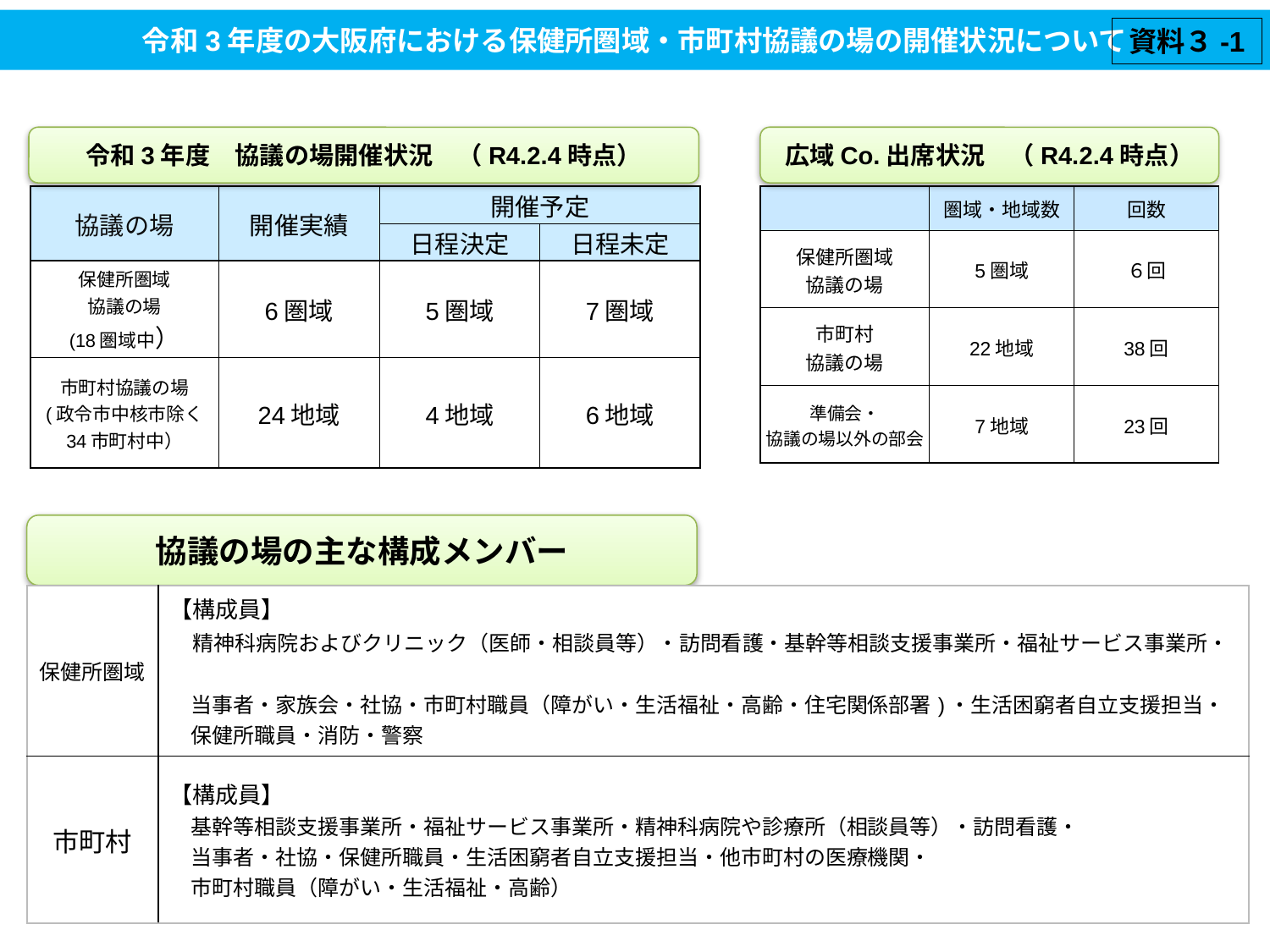

令和3年度の大阪府における保健所圏域・市町村協議の場の開催状況について
資料３-1
広域Co.出席状況　（R4.2.4時点）
令和3年度　協議の場開催状況　（R4.2.4時点）
|  | 圏域・地域数 | 回数 |
| --- | --- | --- |
| 保健所圏域 協議の場 | 5圏域 | ６回 |
| 市町村 協議の場 | 22地域 | 38回 |
| 準備会・ 協議の場以外の部会 | 7地域 | 23回 |
| 協議の場 | 開催実績 | 開催予定 |  |
| --- | --- | --- | --- |
|  |  | 日程決定 | 日程未定 |
| 保健所圏域 協議の場 (18圏域中） | 6圏域 | 5圏域 | 7圏域 |
| 市町村協議の場 (政令市中核市除く 34市町村中） | 24地域 | 4地域 | 6地域 |
協議の場の主な構成メンバー
| 保健所圏域 | 【構成員】 　精神科病院およびクリニック（医師・相談員等）・訪問看護・基幹等相談支援事業所・福祉サービス事業所・　 　当事者・家族会・社協・市町村職員（障がい・生活福祉・高齢・住宅関係部署)・生活困窮者自立支援担当・ 　保健所職員・消防・警察 |
| --- | --- |
| 市町村 | 【構成員】 　基幹等相談支援事業所・福祉サービス事業所・精神科病院や診療所（相談員等）・訪問看護・ 　当事者・社協・保健所職員・生活困窮者自立支援担当・他市町村の医療機関・ 　市町村職員（障がい・生活福祉・高齢） |